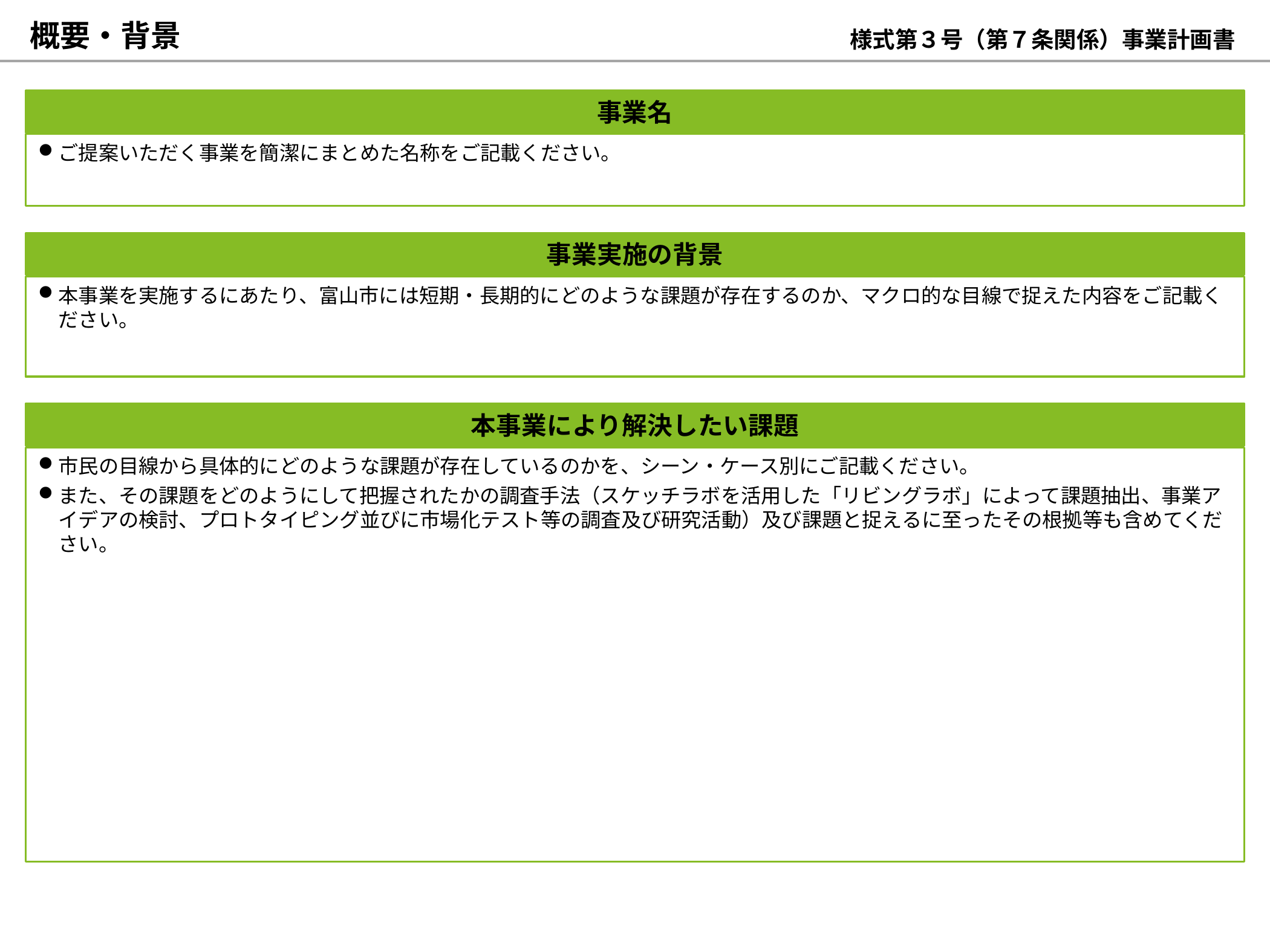

概要・背景
様式第３号（第７条関係）事業計画書

事業名
ご提案いただく事業を簡潔にまとめた名称をご記載ください。
事業実施の背景
本事業を実施するにあたり、富山市には短期・長期的にどのような課題が存在するのか、マクロ的な目線で捉えた内容をご記載ください。
本事業により解決したい課題
市民の目線から具体的にどのような課題が存在しているのかを、シーン・ケース別にご記載ください。
また、その課題をどのようにして把握されたかの調査手法（スケッチラボを活用した「リビングラボ」によって課題抽出、事業アイデアの検討、プロトタイピング並びに市場化テスト等の調査及び研究活動）及び課題と捉えるに至ったその根拠等も含めてください。